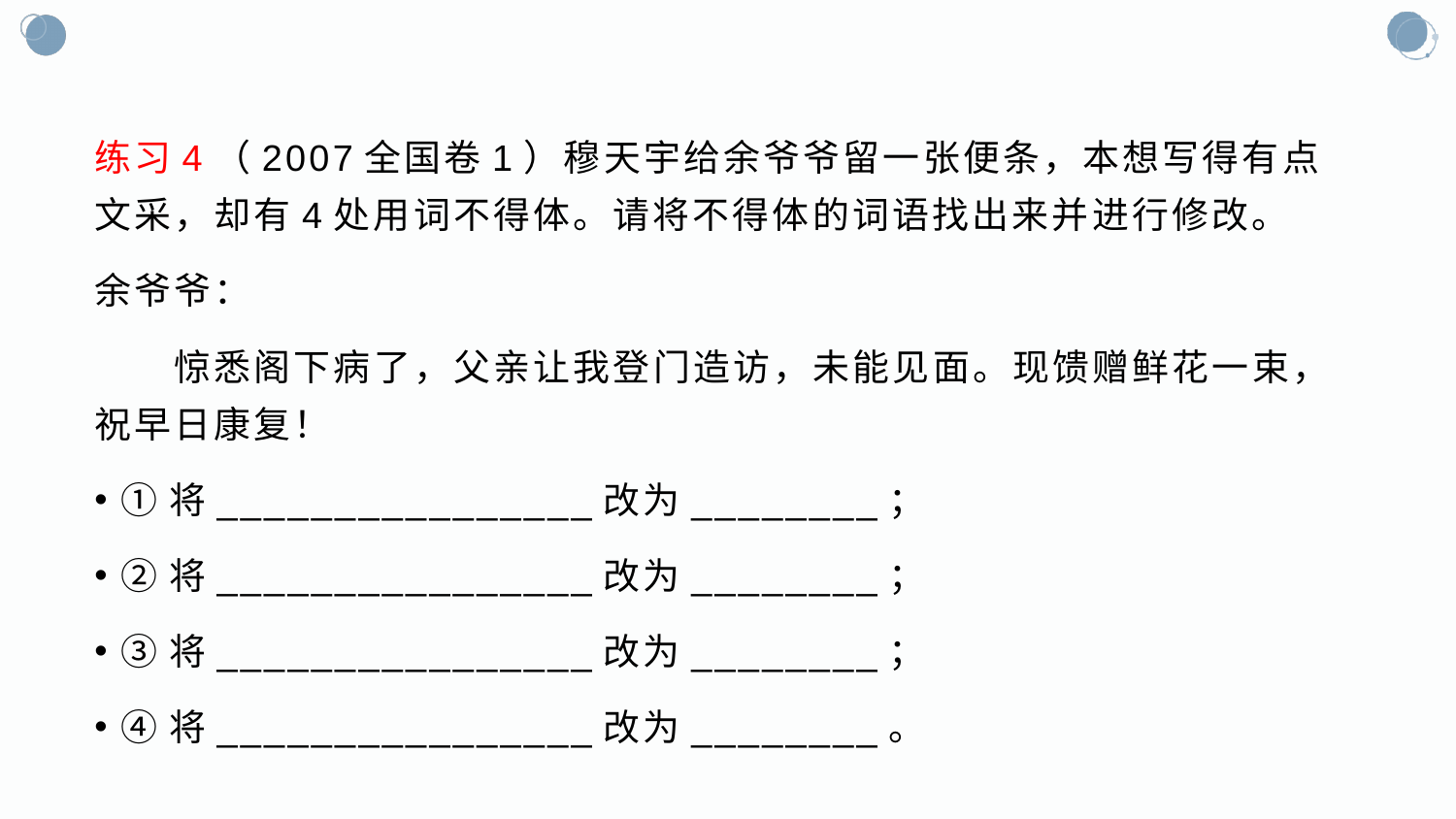

#
练习4（2007全国卷1）穆天宇给余爷爷留一张便条，本想写得有点文采，却有4处用词不得体。请将不得体的词语找出来并进行修改。
余爷爷：
　　惊悉阁下病了，父亲让我登门造访，未能见面。现馈赠鲜花一束，祝早日康复！
①将________________改为________；
②将________________改为________；
③将________________改为________；
④将________________改为________。